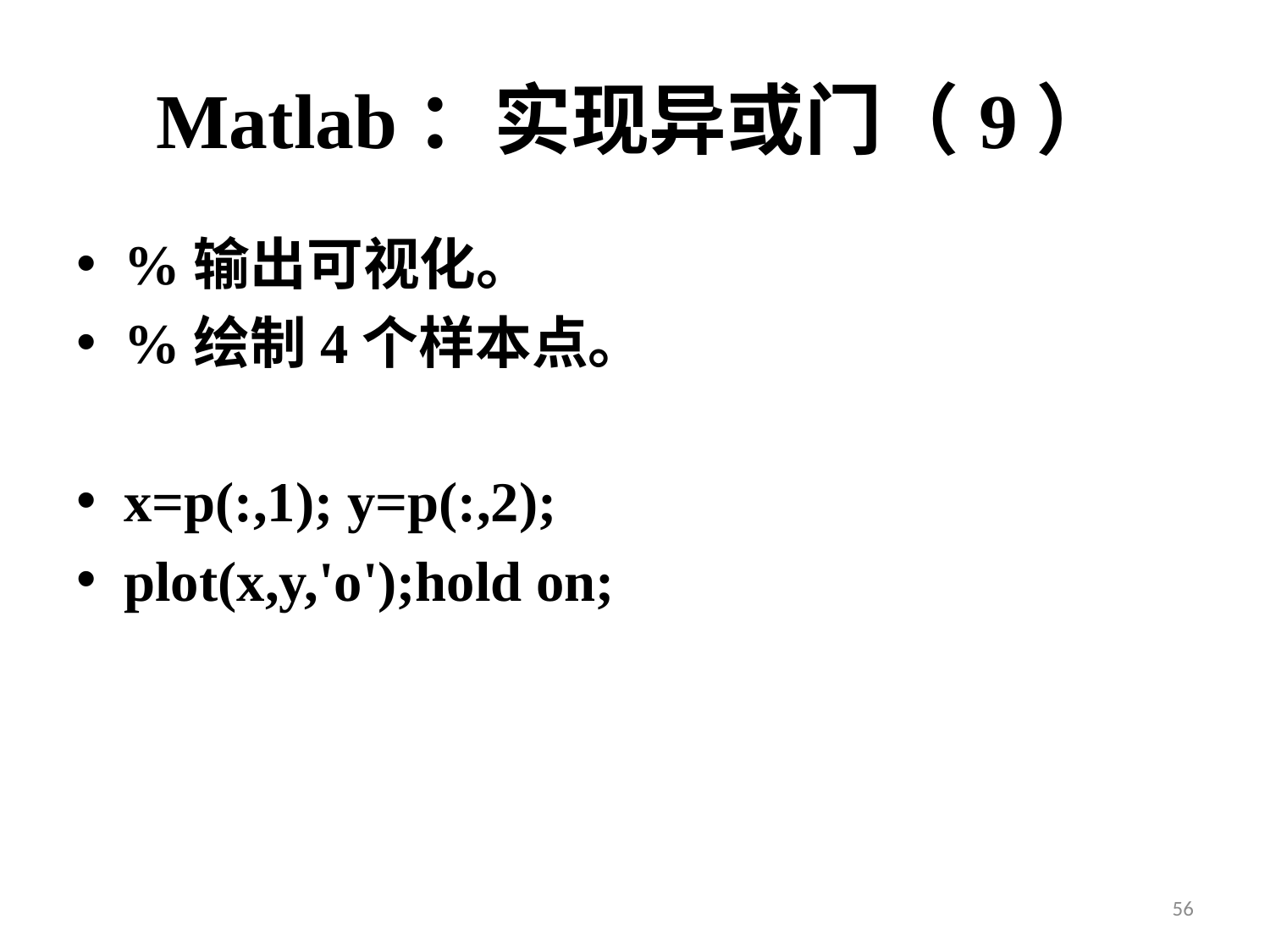

# Matlab：实现异或门（9）
%输出可视化。
%绘制4个样本点。

x=p(:,1); y=p(:,2);
plot(x,y,'o');hold on;
56